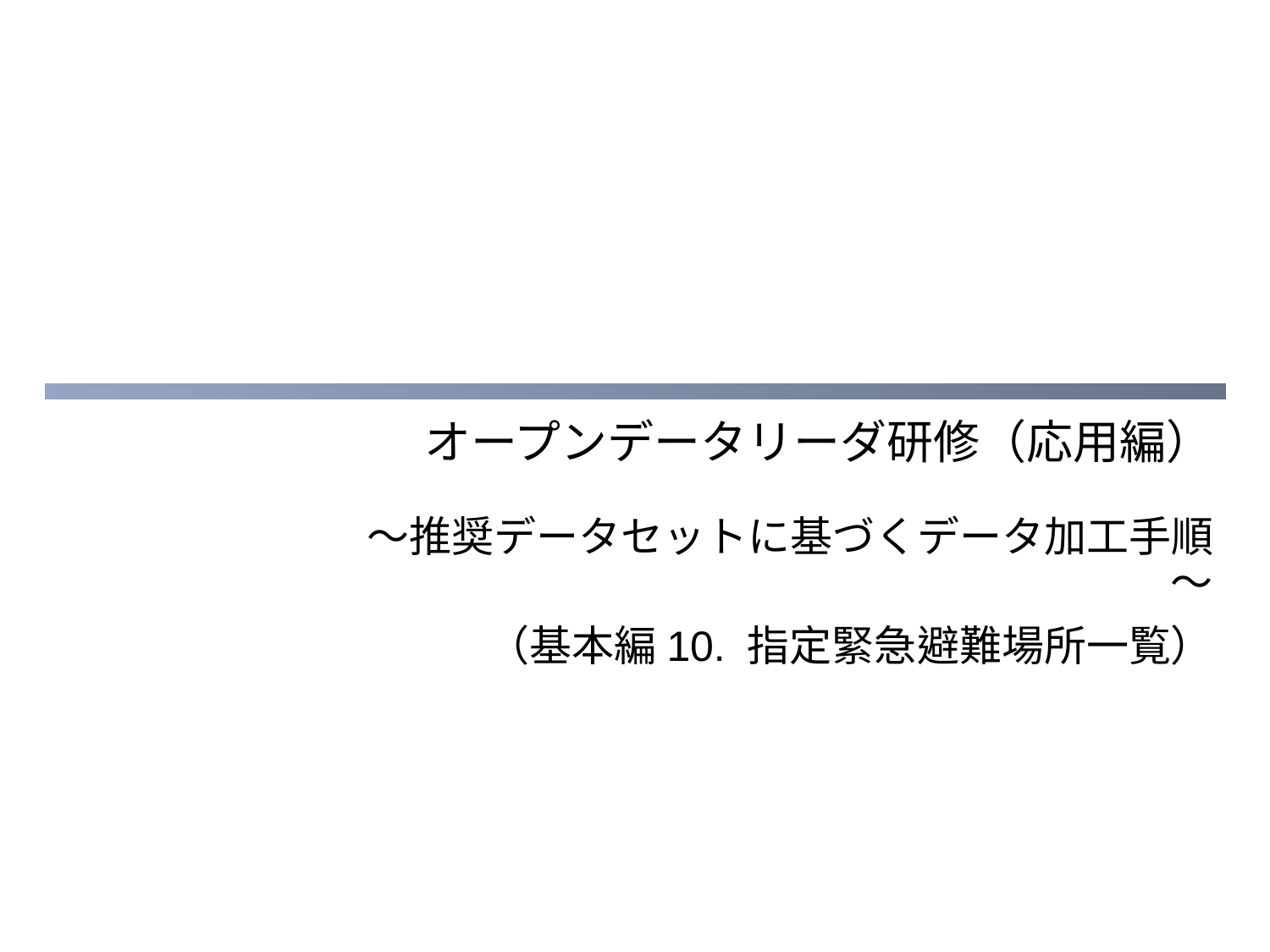

# オープンデータリーダ研修（応用編）
～推奨データセットに基づくデータ加工手順～
（基本編10. 指定緊急避難場所一覧）